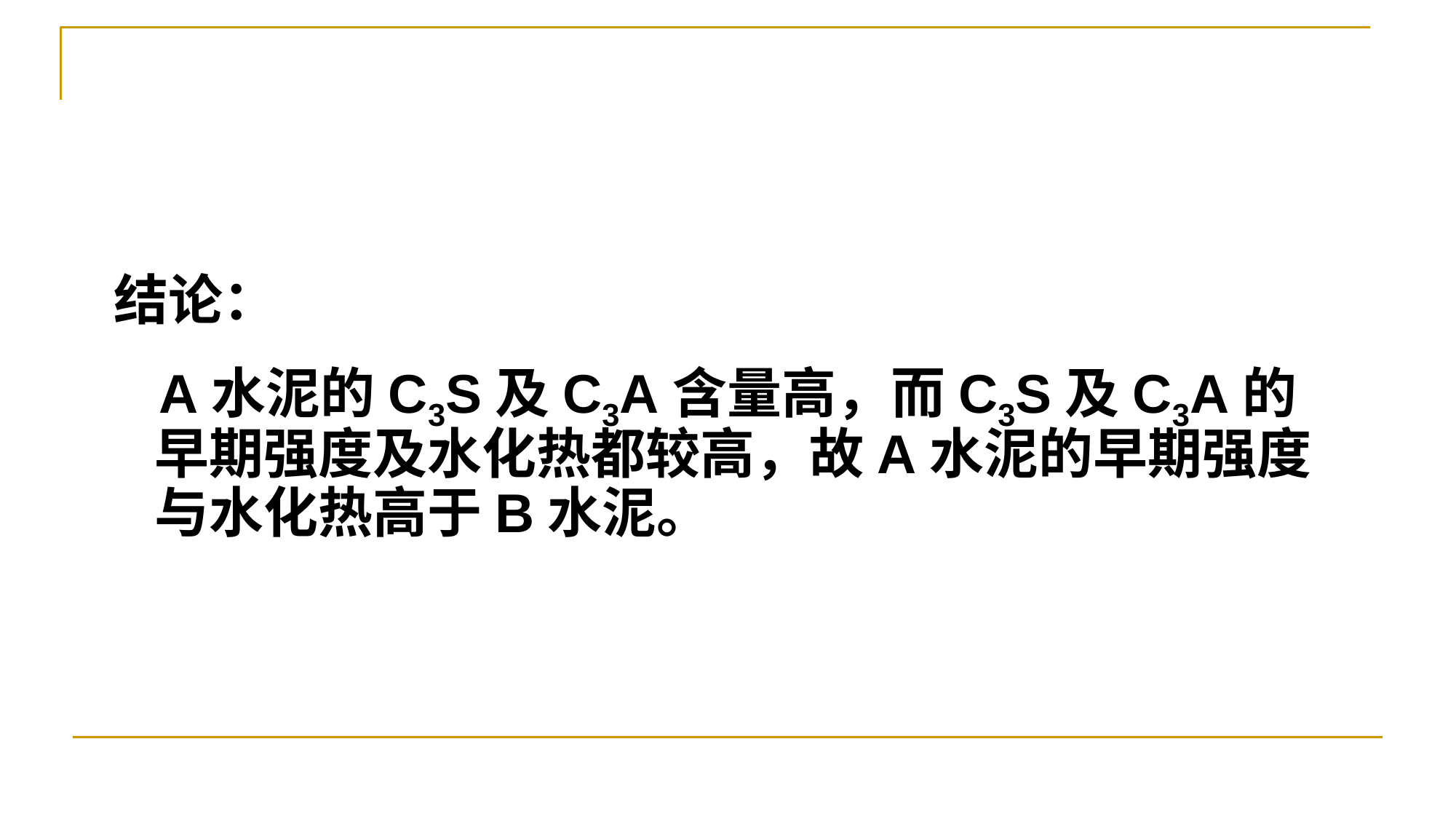

结论：
   A水泥的C3S及C3A含量高，而C3S及C3A的   早期强度及水化热都较高，故A水泥的早期强度与水化热高于B水泥。